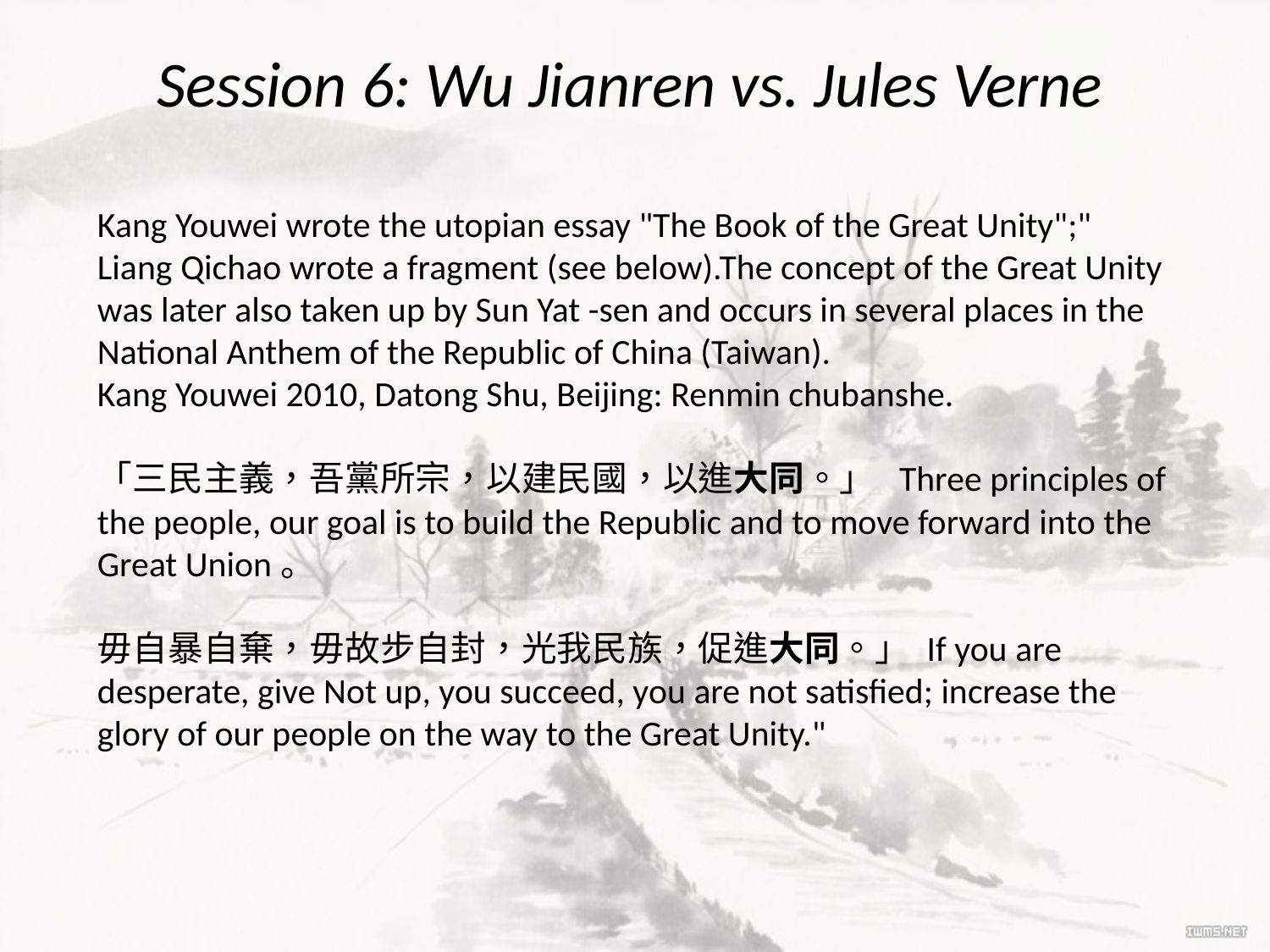

# Session 6: Wu Jianren vs. Jules Verne
Kang Youwei wrote the utopian essay "The Book of the Great Unity";" Liang Qichao wrote a fragment (see below).The concept of the Great Unity was later also taken up by Sun Yat -sen and occurs in several places in the National Anthem of the Republic of China (Taiwan).
Kang Youwei 2010, Datong Shu, Beijing: Renmin chubanshe.

「三民主義，吾黨所宗，以建民國，以進大同。」  Three principles of the people, our goal is to build the Republic and to move forward into the Great Union。

毋自暴自棄，毋故步自封，光我民族，促進大同。」 If you are desperate, give Not up, you succeed, you are not satisfied; increase the glory of our people on the way to the Great Unity."